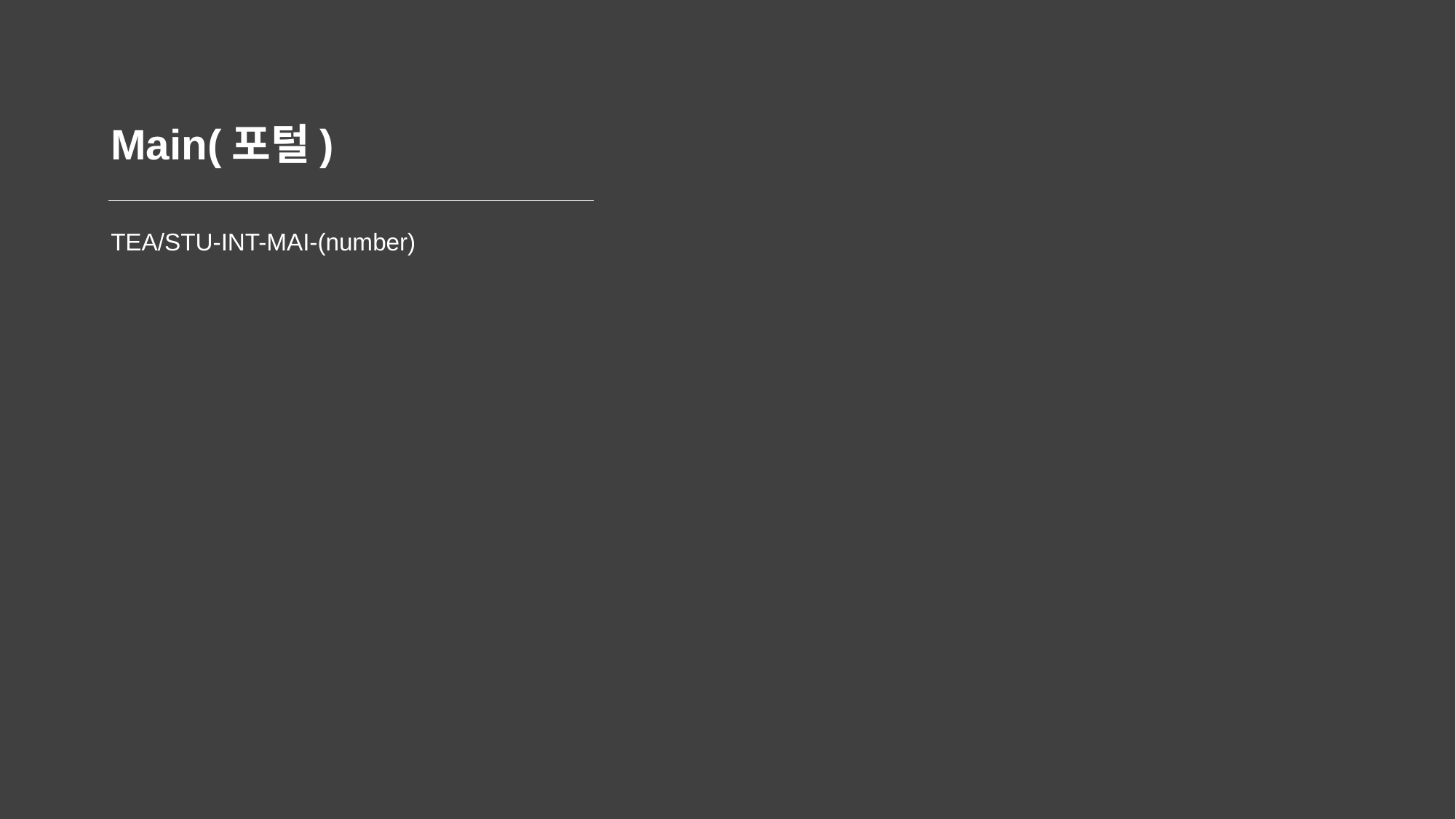

# Main(포털)
TEA/STU-INT-MAI-(number)
로그아웃 (Common)
로그인 (교사)
로그인 (학생)